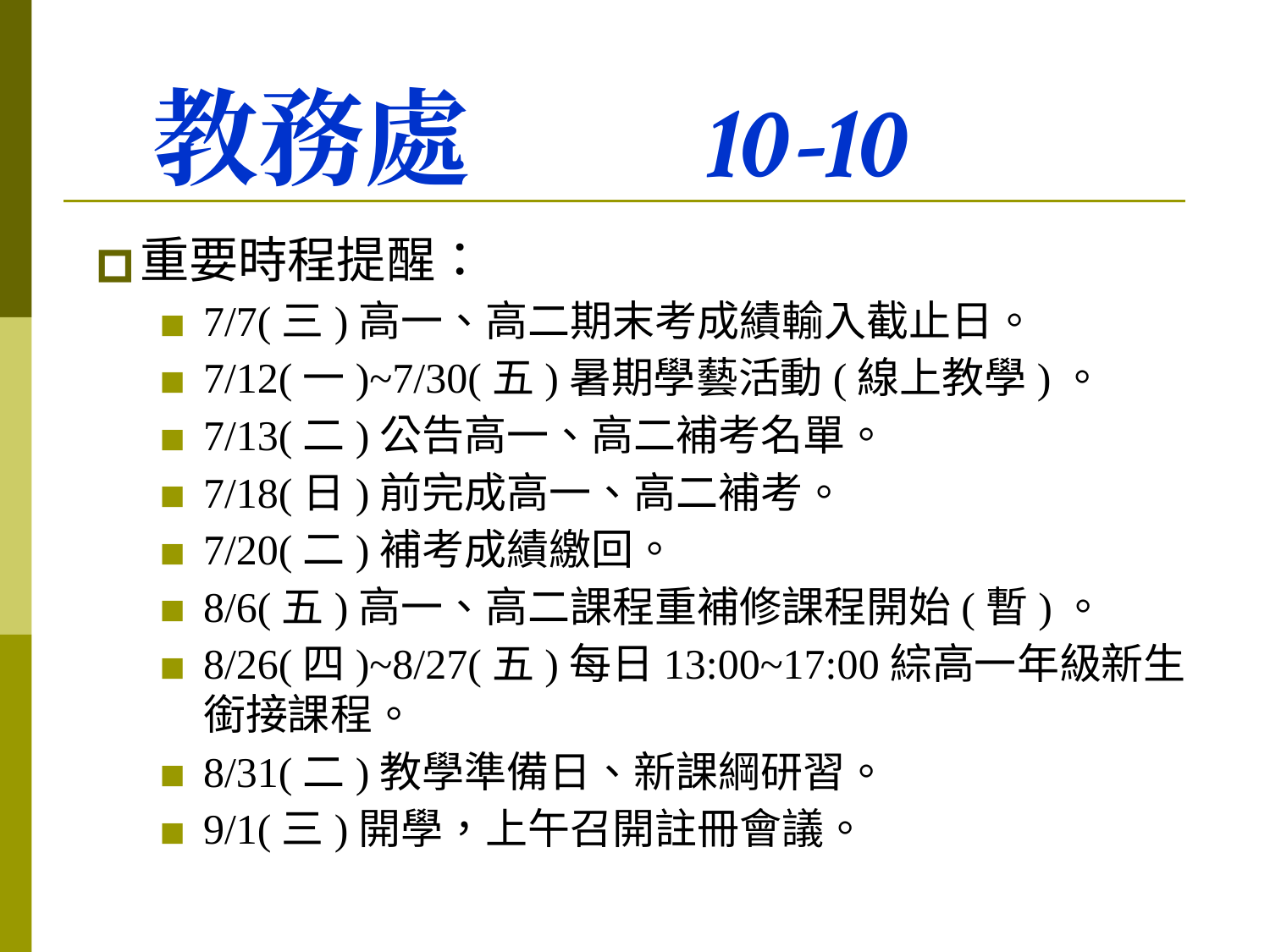

# 教務處           10-10
重要時程提醒：
7/7(三)高一、高二期末考成績輸入截止日。
7/12(一)~7/30(五)暑期學藝活動(線上教學)。
7/13(二)公告高一、高二補考名單。
7/18(日)前完成高一、高二補考。
7/20(二)補考成績繳回。
8/6(五)高一、高二課程重補修課程開始(暫)。
8/26(四)~8/27(五)每日13:00~17:00綜高一年級新生銜接課程。
8/31(二)教學準備日、新課綱研習。
9/1(三)開學，上午召開註冊會議。